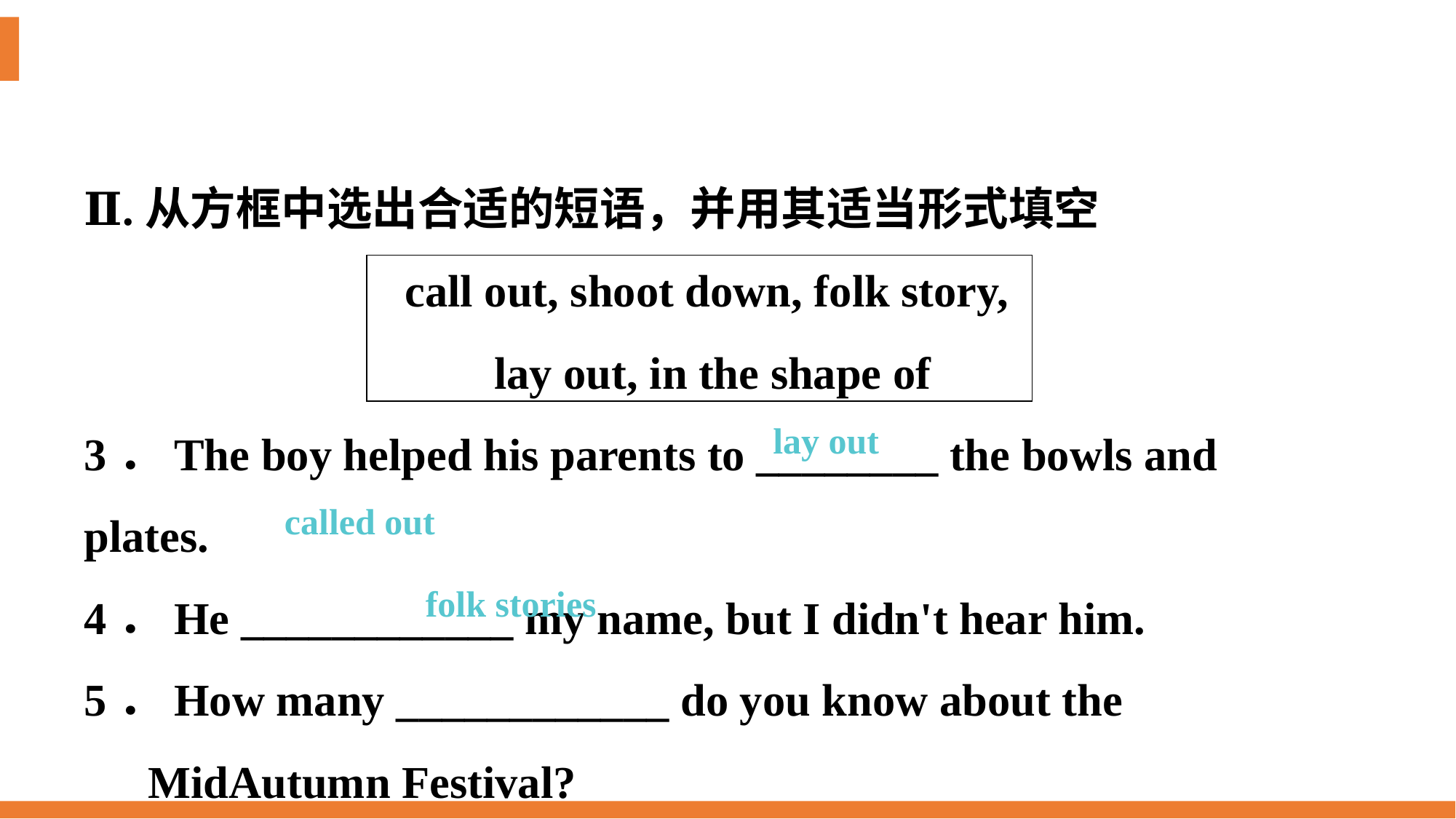

Ⅱ.从方框中选出合适的短语，并用其适当形式填空
call out, shoot down, folk story,
lay out, in the shape of
3．The boy helped his parents to ________ the bowls and plates.
4．He ____________ my name, but I didn't hear him.
5．How many ____________ do you know about the
Mid­Autumn Festival?

lay out
called out
folk stories